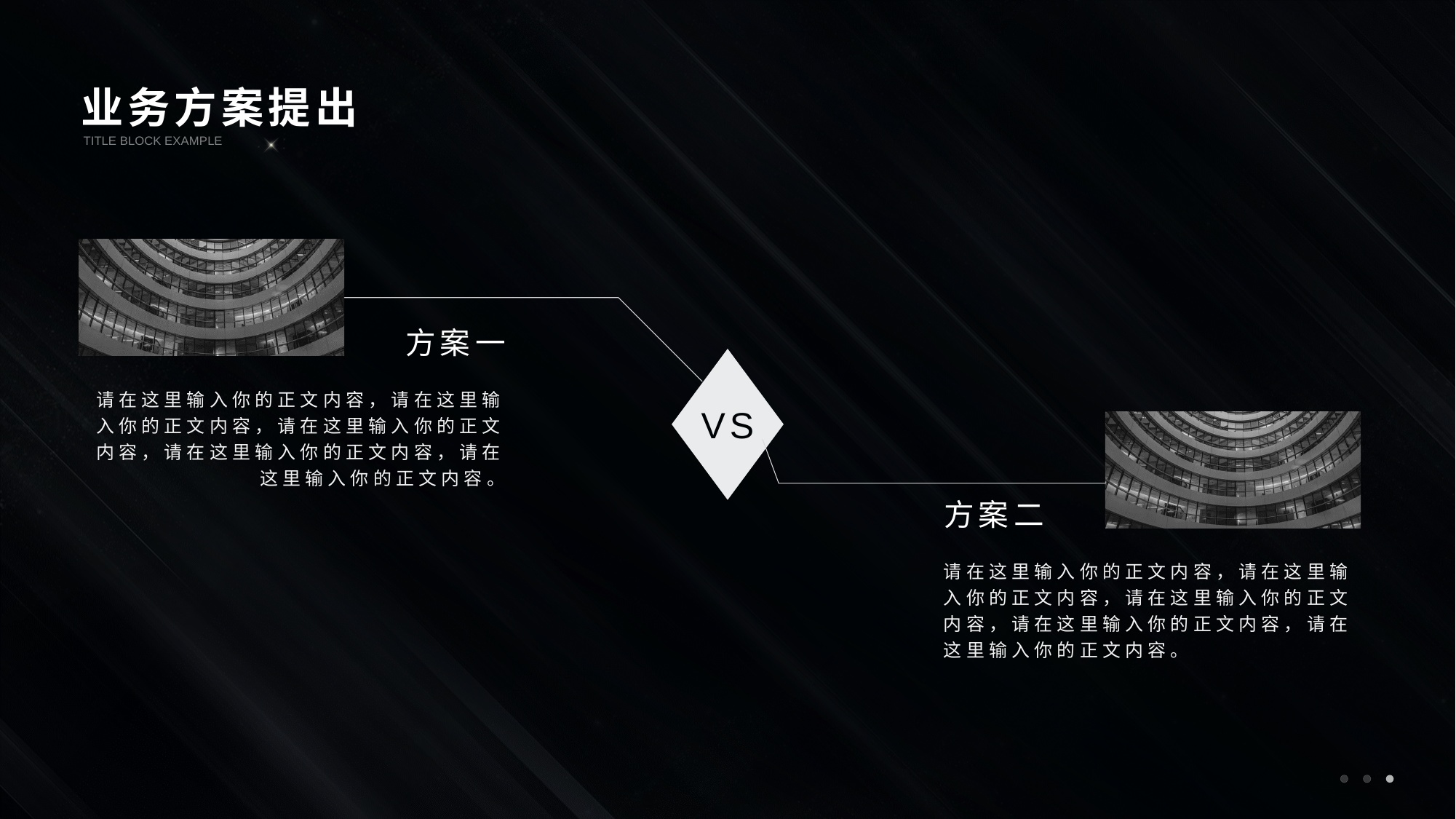

业务方案提出
TITLE BLOCK EXAMPLE

方案一
VS
请在这里输入你的正文内容，请在这里输入你的正文内容，请在这里输入你的正文内容，请在这里输入你的正文内容，请在这里输入你的正文内容。

方案二
请在这里输入你的正文内容，请在这里输入你的正文内容，请在这里输入你的正文内容，请在这里输入你的正文内容，请在这里输入你的正文内容。